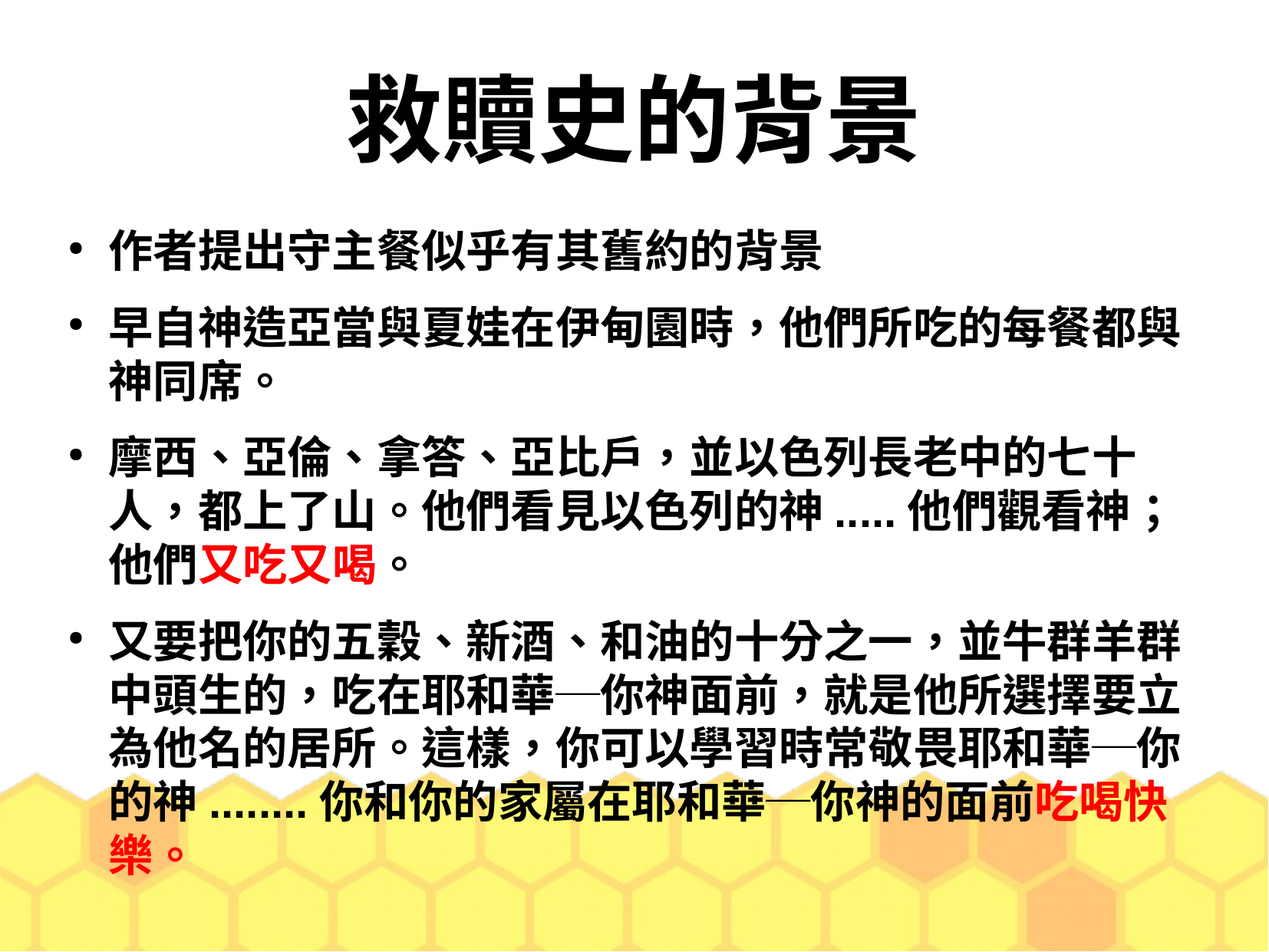

救贖史的背景
作者提出守主餐似乎有其舊約的背景
早自神造亞當與夏娃在伊甸園時，他們所吃的每餐都與神同席。
摩西、亞倫、拿答、亞比戶，並以色列長老中的七十人，都上了山。他們看見以色列的神.....他們觀看神；他們又吃又喝。
又要把你的五穀、新酒、和油的十分之一，並牛群羊群中頭生的，吃在耶和華─你神面前，就是他所選擇要立為他名的居所。這樣，你可以學習時常敬畏耶和華─你的神........你和你的家屬在耶和華─你神的面前吃喝快樂。